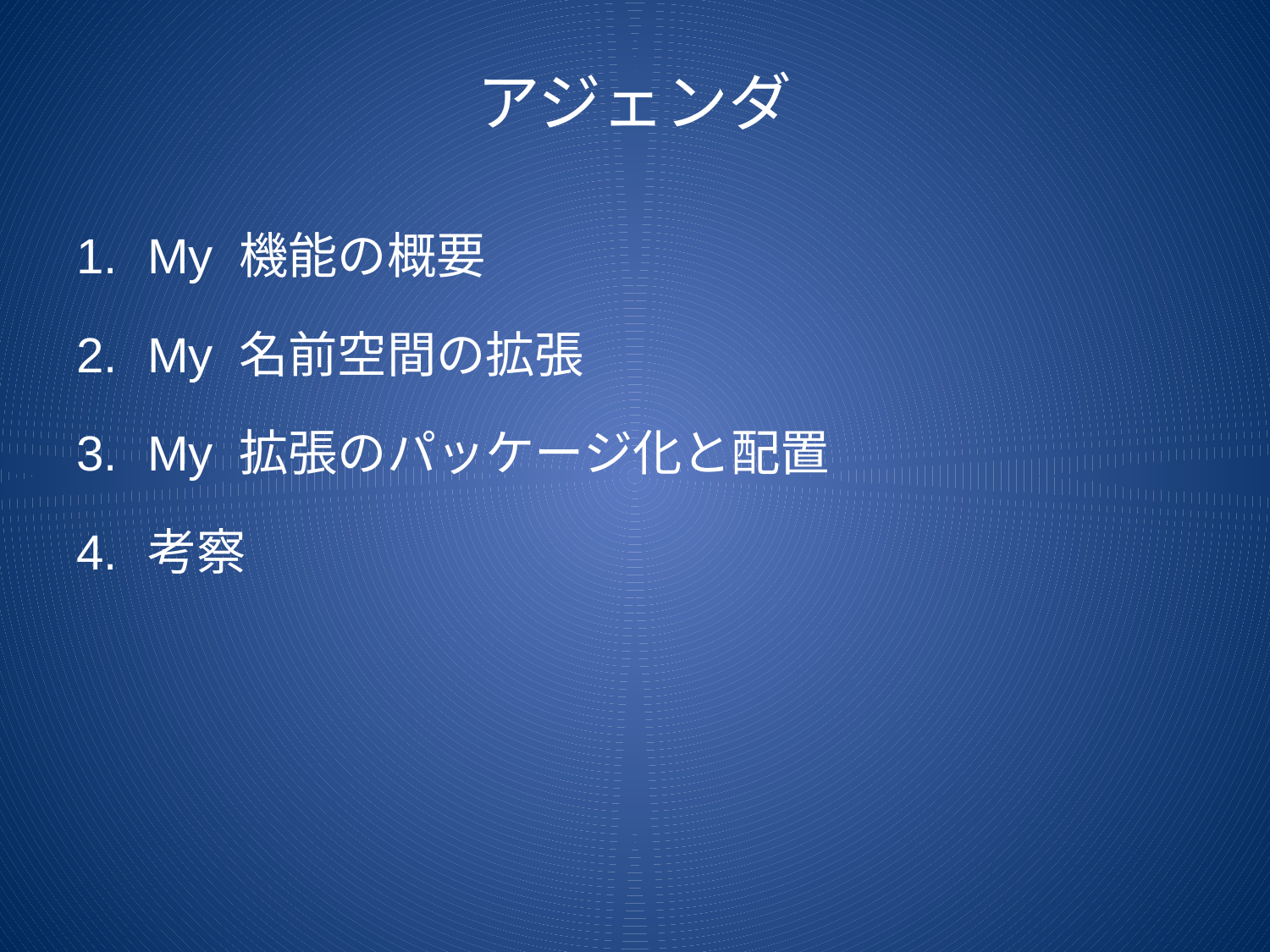

# アジェンダ
My 機能の概要
My 名前空間の拡張
My 拡張のパッケージ化と配置
考察